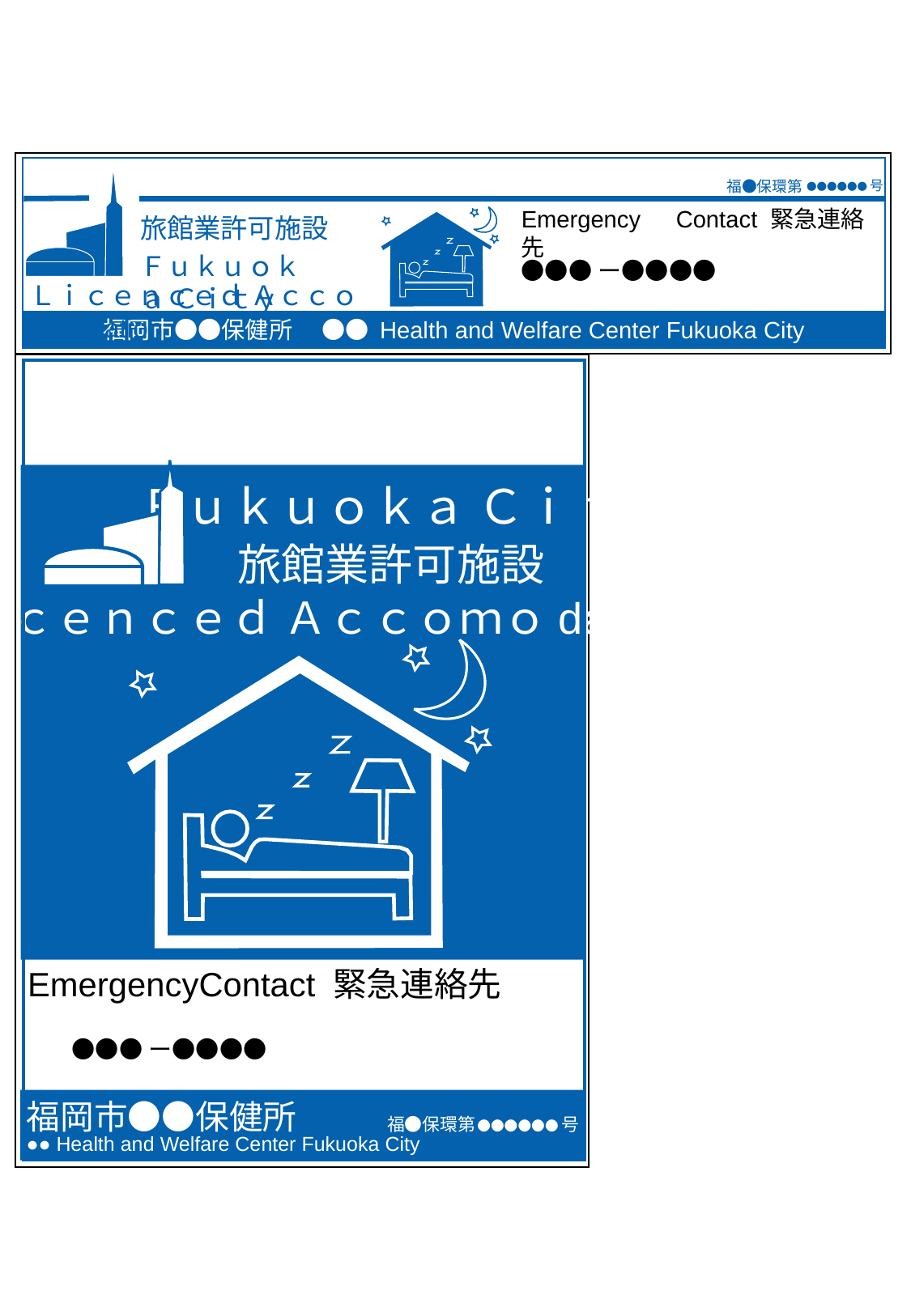

福●保環第
●●●●●●号
Emergency　Contact 緊急連絡先
旅館業許可施設

Ｆｕｋｕｏｋａ Ｃｉｔｙ
●●●ー●●●●
Ｌｉｃｅｎｃｅｄ Ａｃｃｏｍｏdation
福岡市●●保健所　 ●● Health and Welfare Center Fukuoka City

Ｆｕｋｕｏｋａ Ｃｉｔｙ
旅館業許可施設
Ｌｉｃｅｎｃｅｄ Ａｃｃｏｍｏdation

EmergencyContact 緊急連絡先
●●●ー●●●●
福岡市●●保健所
福●保環第
●●●●●●号
●● Health and Welfare Center Fukuoka City